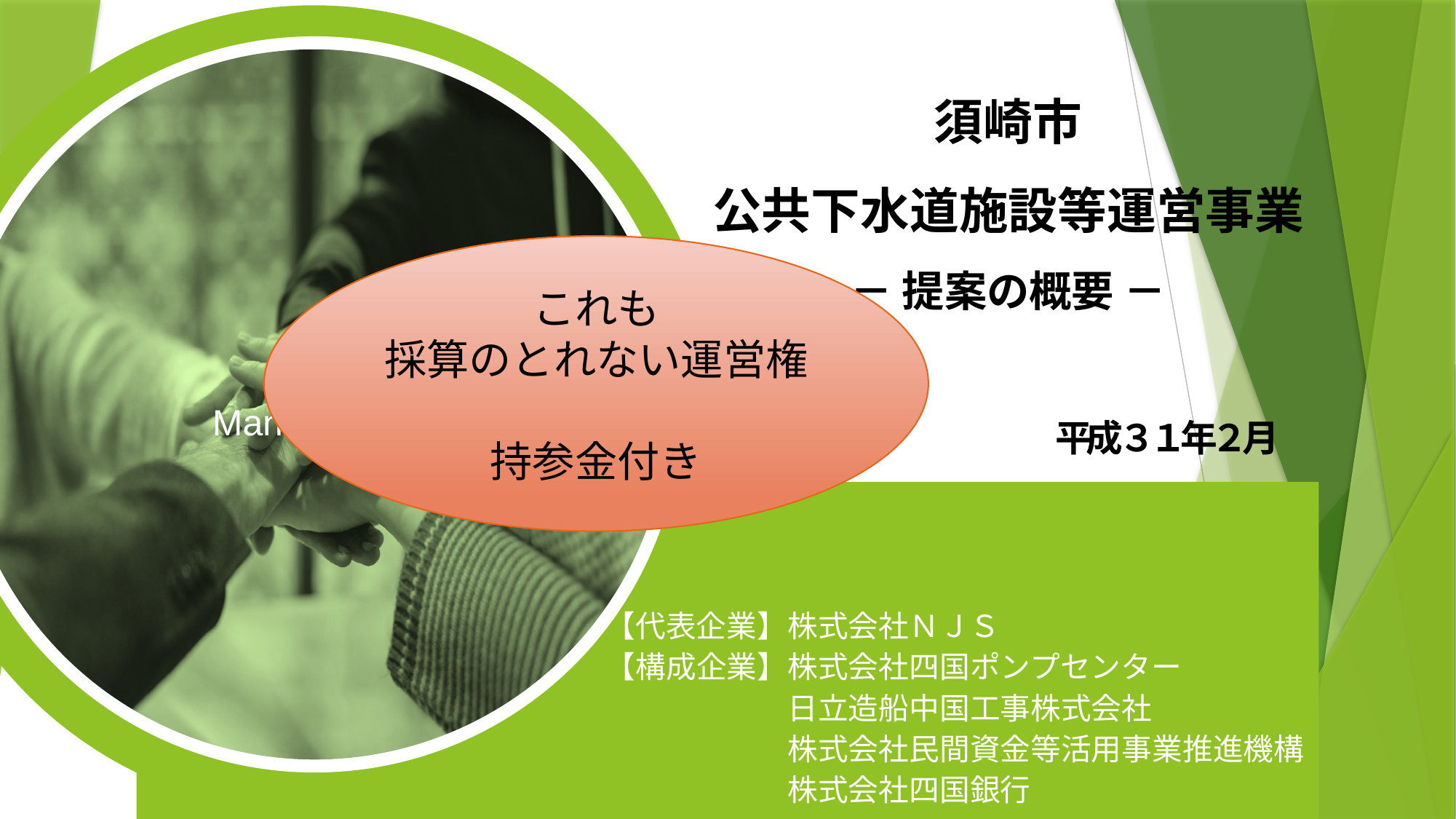

Management Revolution
須崎市
公共下水道施設等運営事業
－ 提案の概要 －
これも
採算のとれない運営権

持参金付き
平成 ３１年２月

【代表企業】株式会社ＮＪＳ
【構成企業】株式会社四国ポンプセンター
　　　　　　日立造船中国工事株式会社
　　　　　　株式会社民間資金等活用事業推進機構
　　　　　　株式会社四国銀行